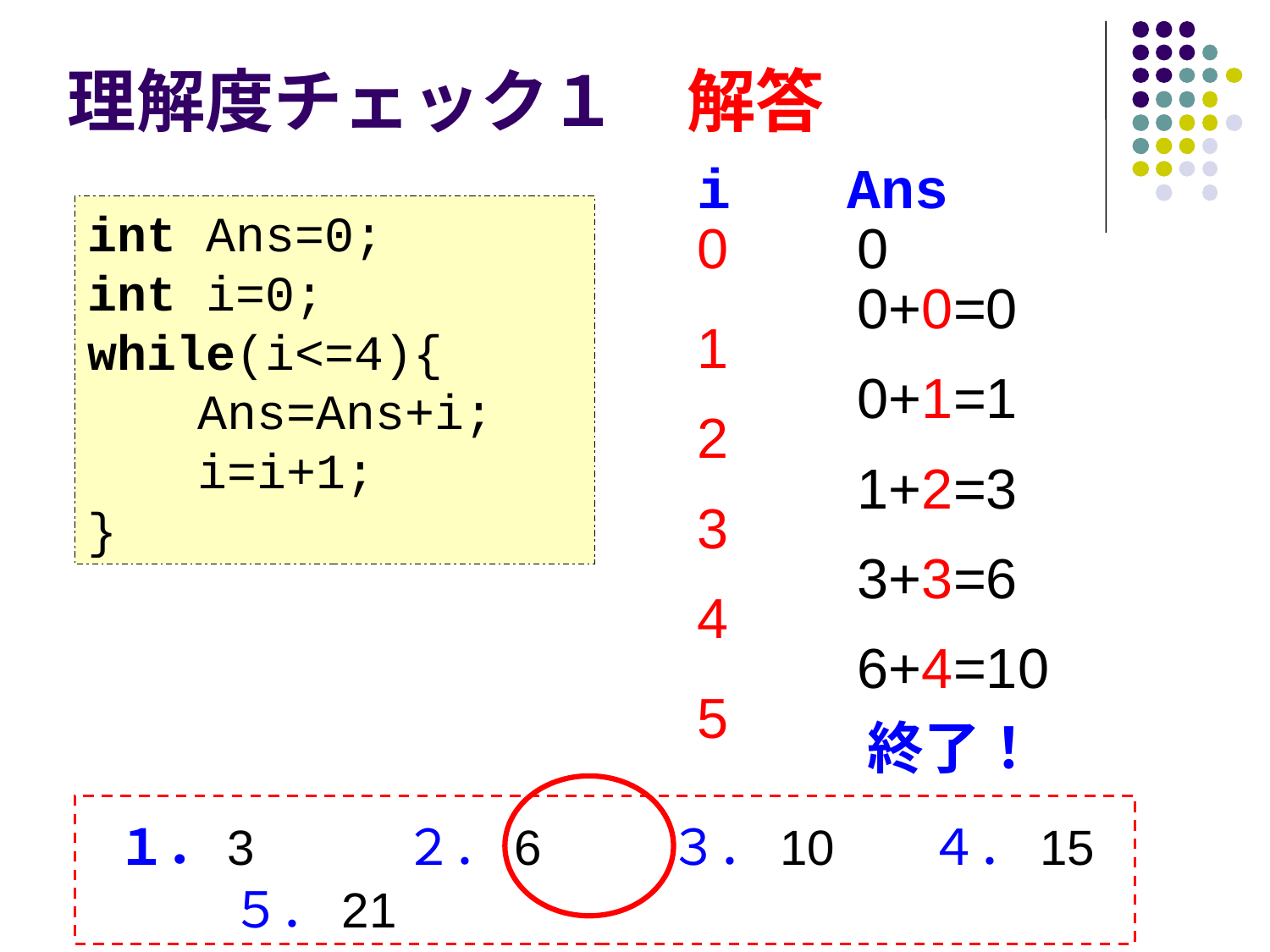

# 理解度チェック１　解答
i
Ans
int Ans=0;
int i=0;
while(i<=4){
　　Ans=Ans+i;
　　i=i+1;
}
0
0
0+0=0
1
0+1=1
2
1+2=3
3
3+3=6
4
6+4=10
5
終了！

 １．3    　   ２．6    　 ３．10      ４．15        ５．21